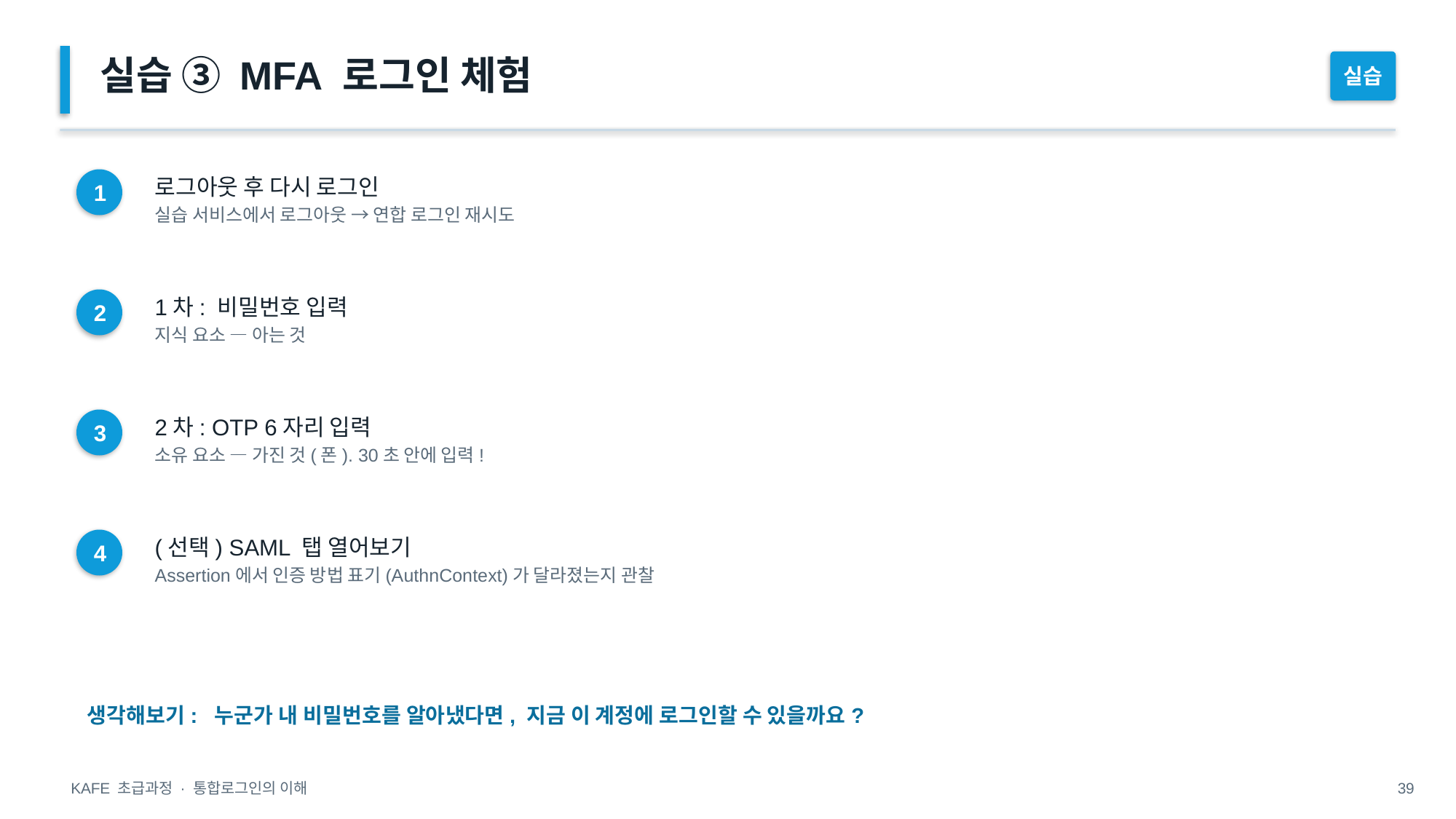

실습 ③ MFA 로그인 체험

실습

로그아웃 후 다시 로그인
실습 서비스에서 로그아웃 → 연합 로그인 재시도
1
1차: 비밀번호 입력
지식 요소 — 아는 것
2
2차: OTP 6자리 입력
소유 요소 — 가진 것(폰). 30초 안에 입력!
3
(선택) SAML 탭 열어보기
Assertion에서 인증 방법 표기(AuthnContext)가 달라졌는지 관찰
4
생각해보기:  누군가 내 비밀번호를 알아냈다면, 지금 이 계정에 로그인할 수 있을까요?
KAFE 초급과정 · 통합로그인의 이해
39